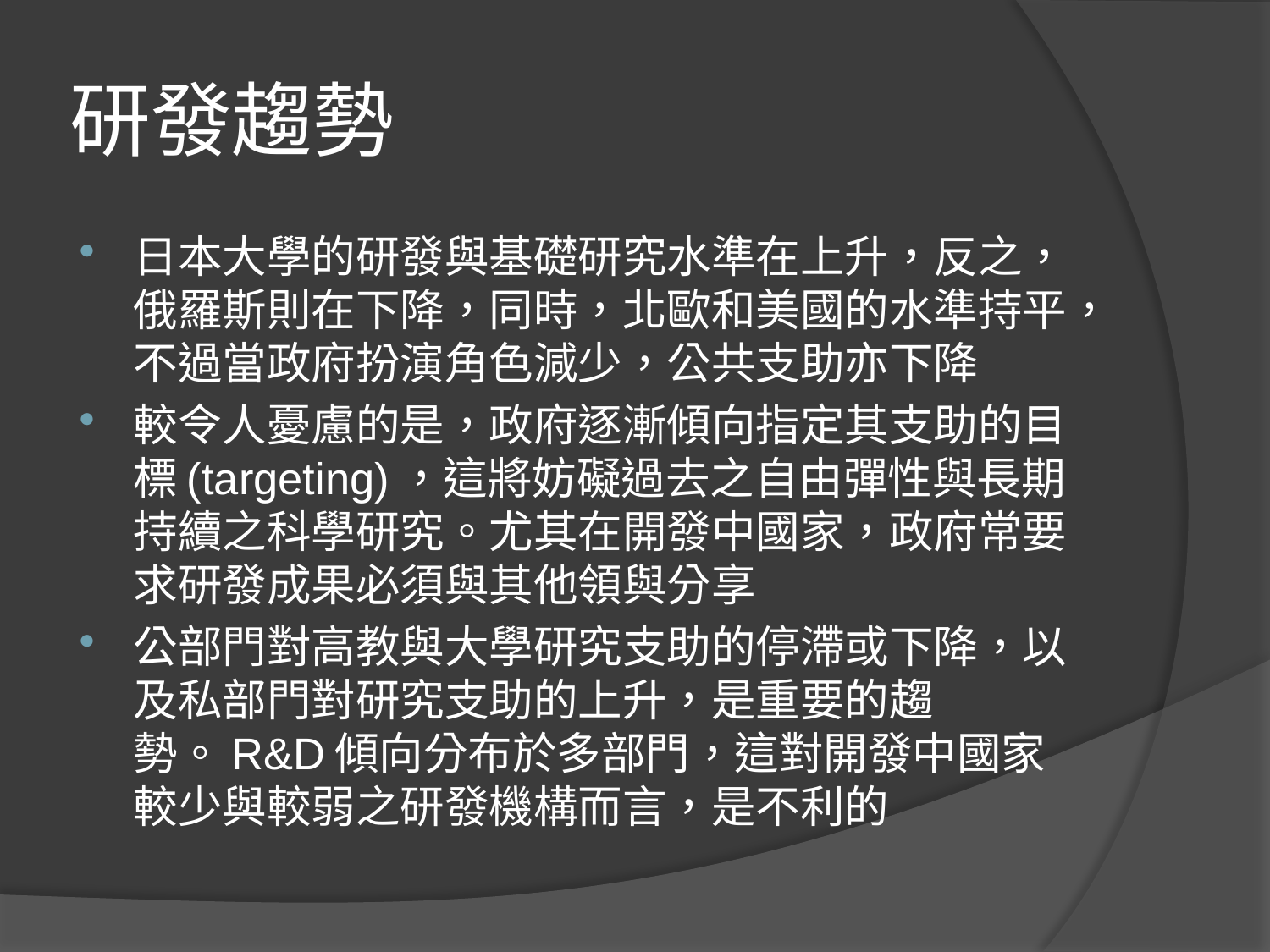

# 研發趨勢
日本大學的研發與基礎研究水準在上升，反之，俄羅斯則在下降，同時，北歐和美國的水準持平，不過當政府扮演角色減少，公共支助亦下降
較令人憂慮的是，政府逐漸傾向指定其支助的目標(targeting)，這將妨礙過去之自由彈性與長期持續之科學研究。尤其在開發中國家，政府常要求研發成果必須與其他領與分享
公部門對高教與大學研究支助的停滯或下降，以及私部門對研究支助的上升，是重要的趨勢。R&D傾向分布於多部門，這對開發中國家較少與較弱之研發機構而言，是不利的